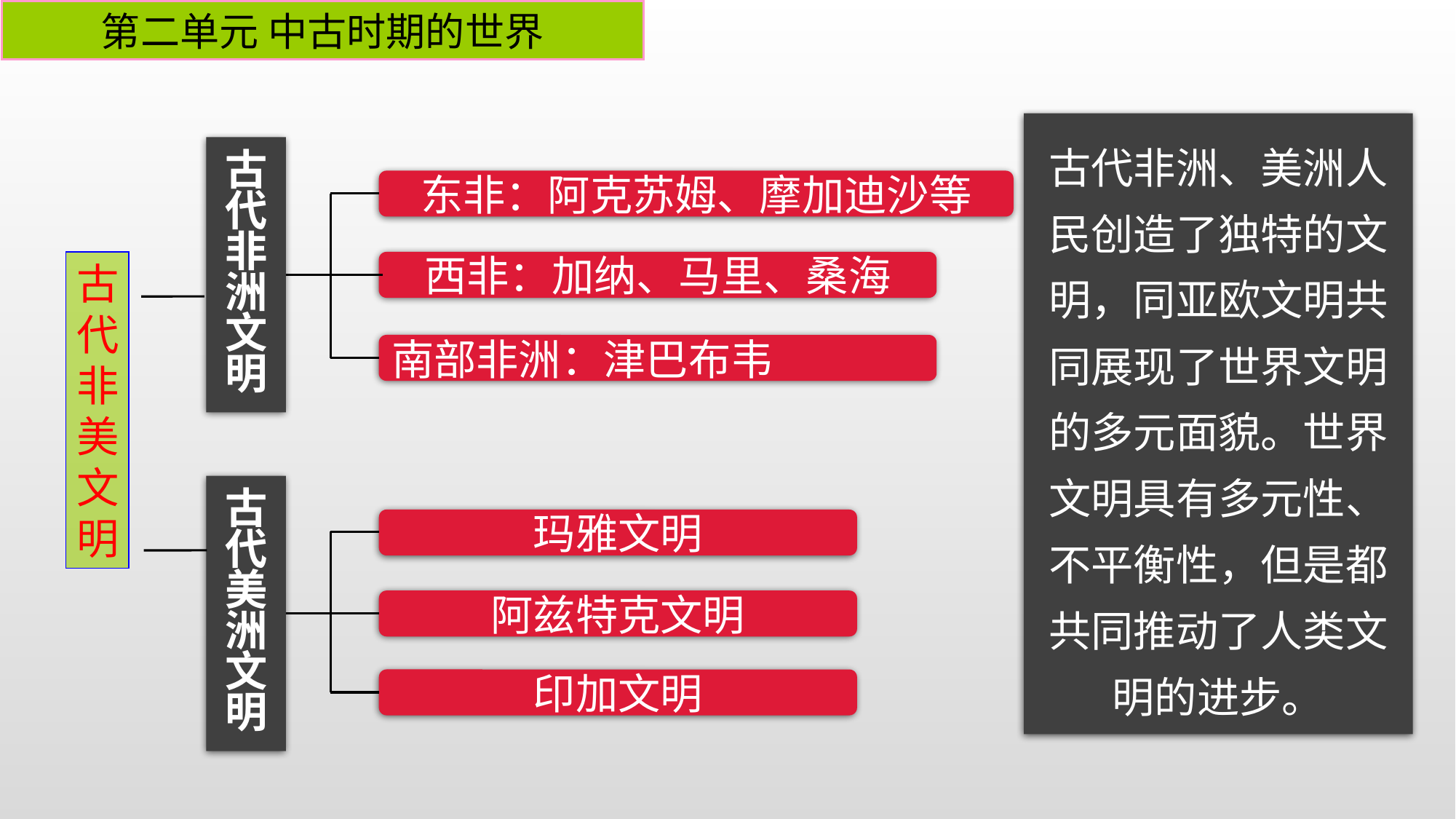

第二单元 中古时期的世界
古代非洲、美洲人民创造了独特的文明，同亚欧文明共同展现了世界文明的多元面貌。世界文明具有多元性、不平衡性，但是都共同推动了人类文明的进步。
古代非洲文明
东非：阿克苏姆、摩加迪沙等
西非：加纳、马里、桑海
南部非洲：津巴布韦
古代美洲文明
玛雅文明
阿兹特克文明
印加文明
古代非美文明
39